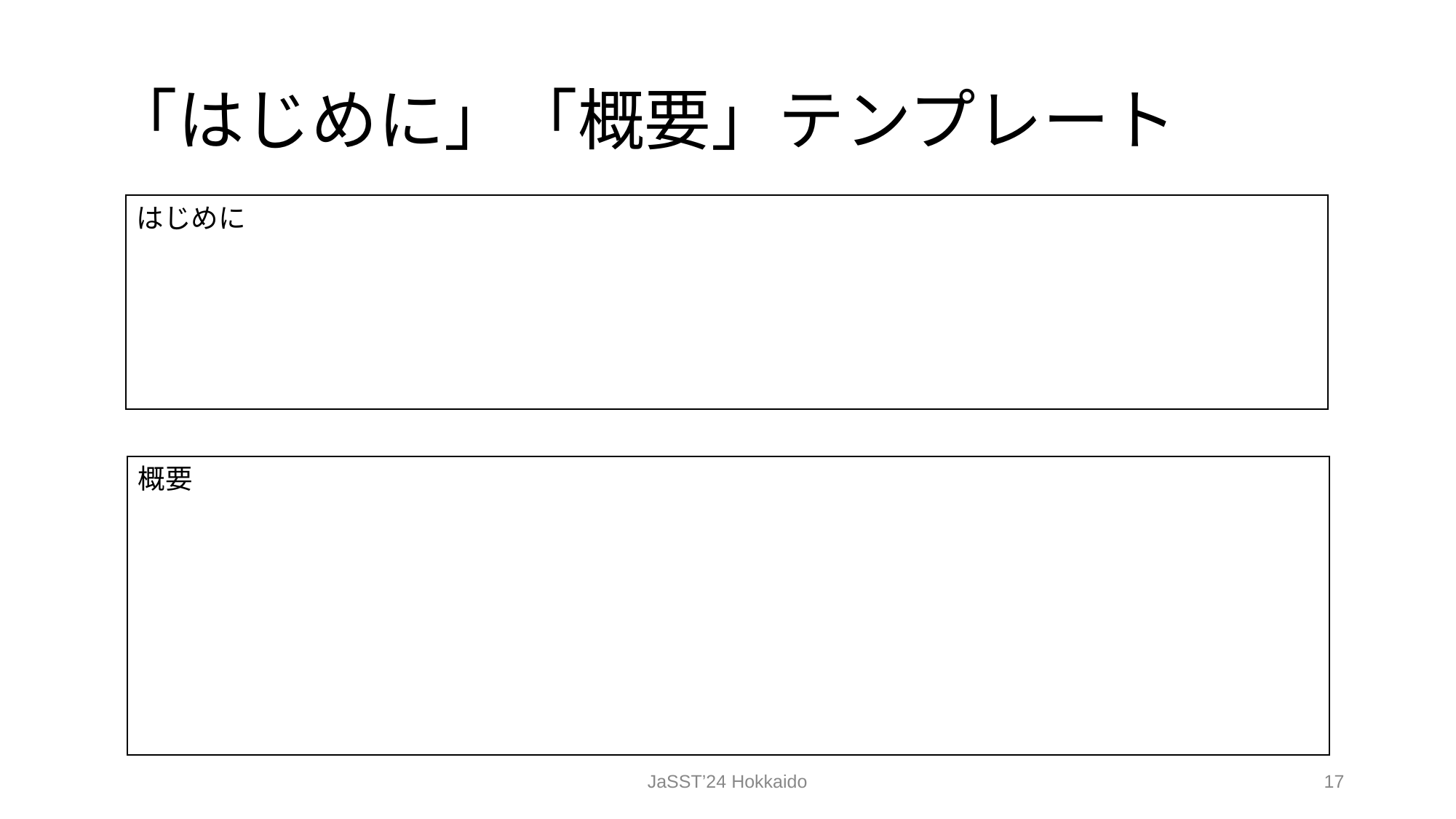

# 「はじめに」「概要」テンプレート
はじめに
概要
JaSST’24 Hokkaido
17